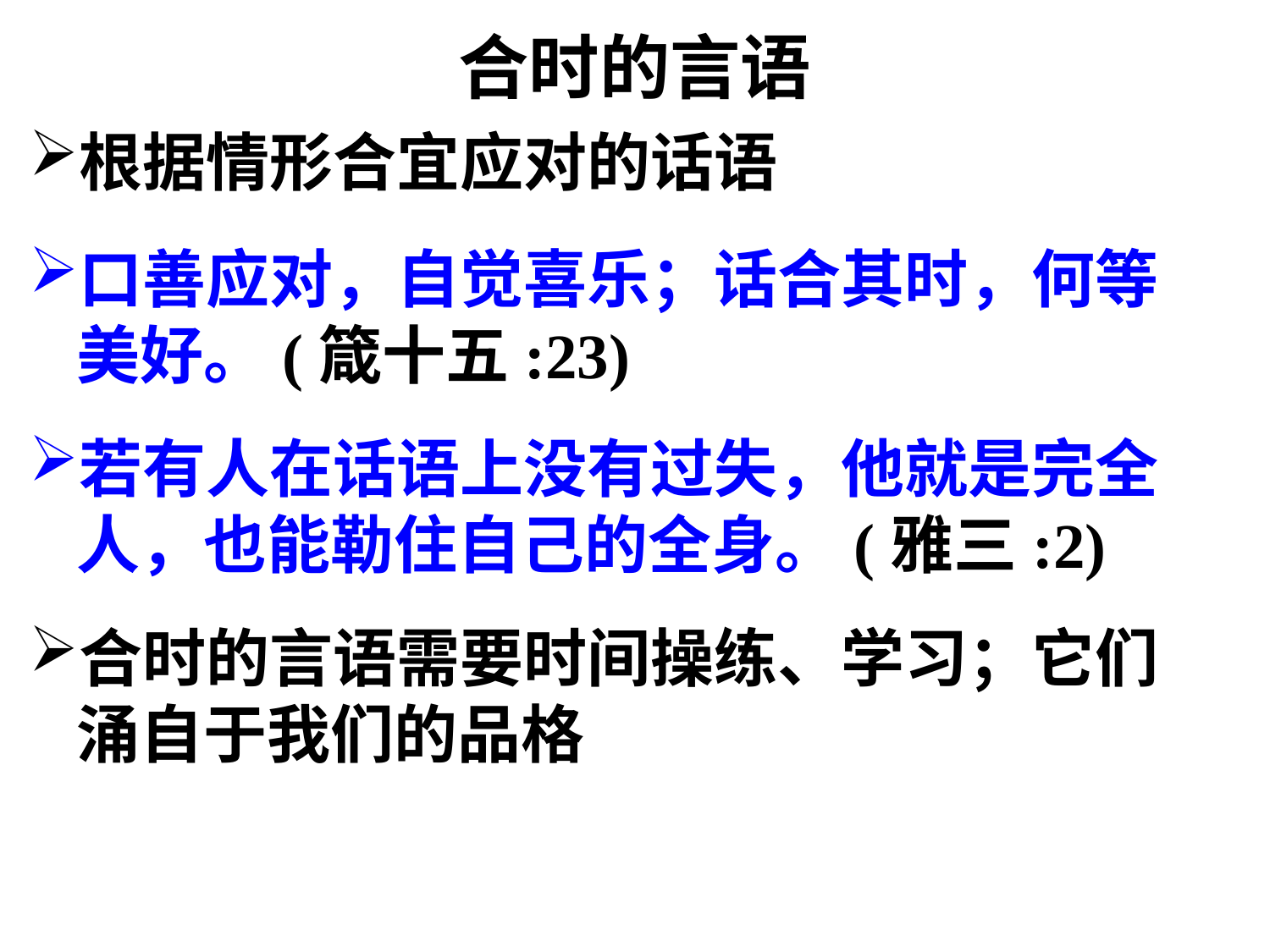

# 合时的言语
根据情形合宜应对的话语

口善应对，自觉喜乐；话合其时，何等美好。(箴十五:23)

若有人在话语上没有过失，他就是完全人，也能勒住自己的全身。(雅三:2)

合时的言语需要时间操练、学习；它们涌自于我们的品格